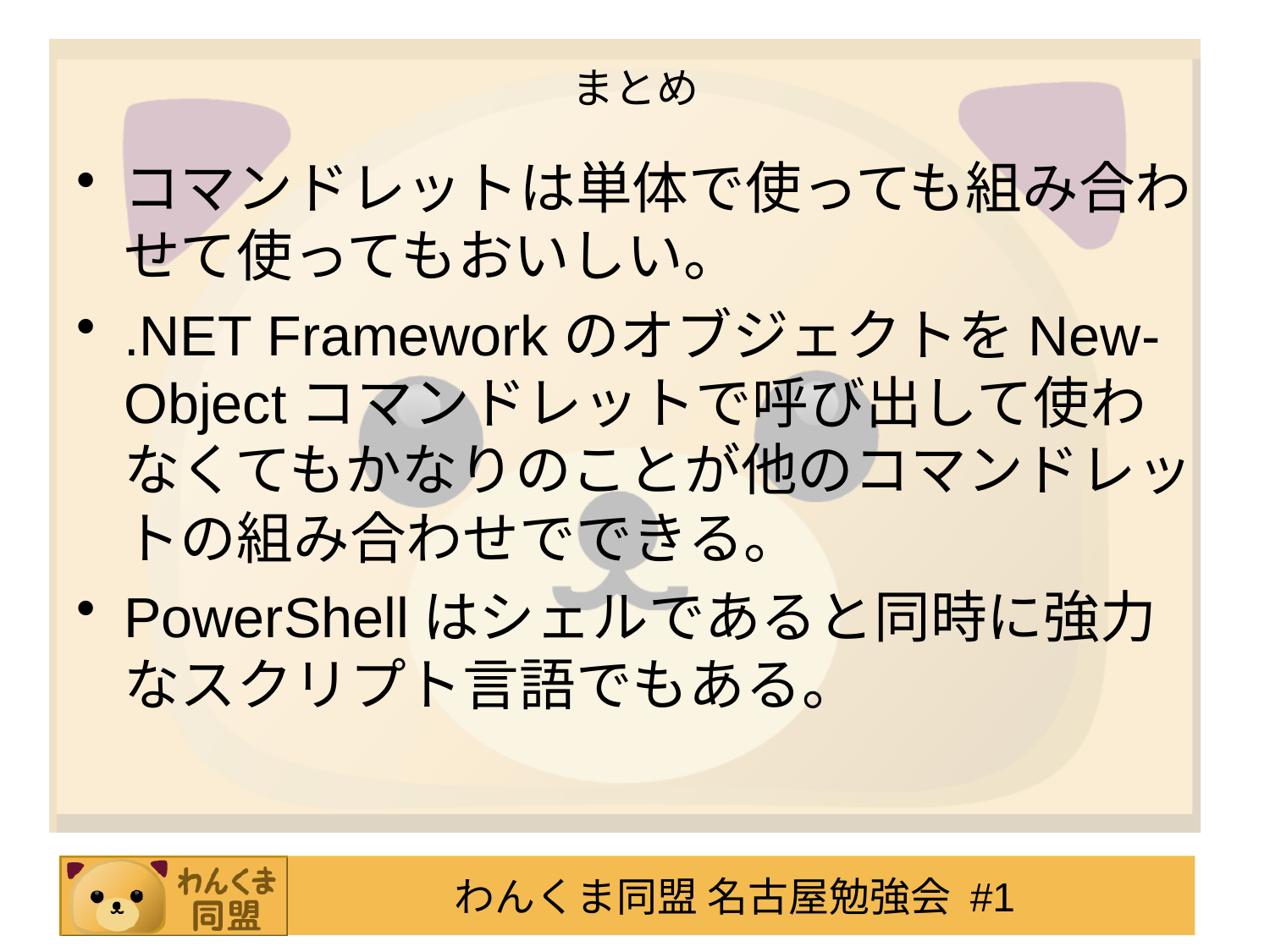

# まとめ
コマンドレットは単体で使っても組み合わせて使ってもおいしい。
.NET FrameworkのオブジェクトをNew-Objectコマンドレットで呼び出して使わなくてもかなりのことが他のコマンドレットの組み合わせでできる。
PowerShellはシェルであると同時に強力なスクリプト言語でもある。